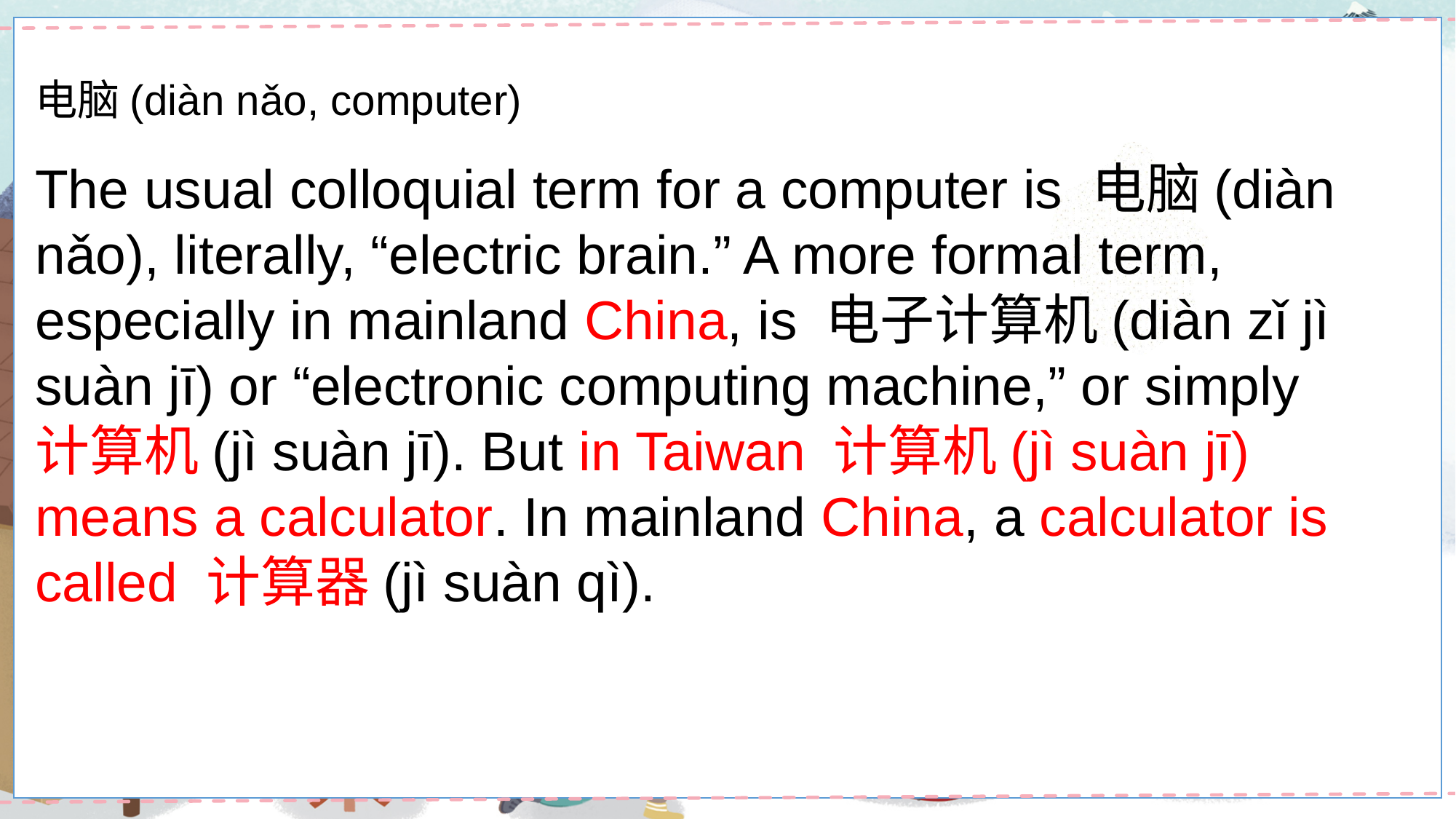

电脑(diàn nǎo, computer)

The usual colloquial term for a computer is 电脑(diàn nǎo), literally, “electric brain.” A more formal term, especially in mainland China, is 电子计算机(diàn zǐ jì suàn jī) or “electronic computing machine,” or simply 计算机(jì suàn jī). But in Taiwan 计算机(jì suàn jī) means a calculator. In mainland China, a calculator is called 计算器(jì suàn qì).